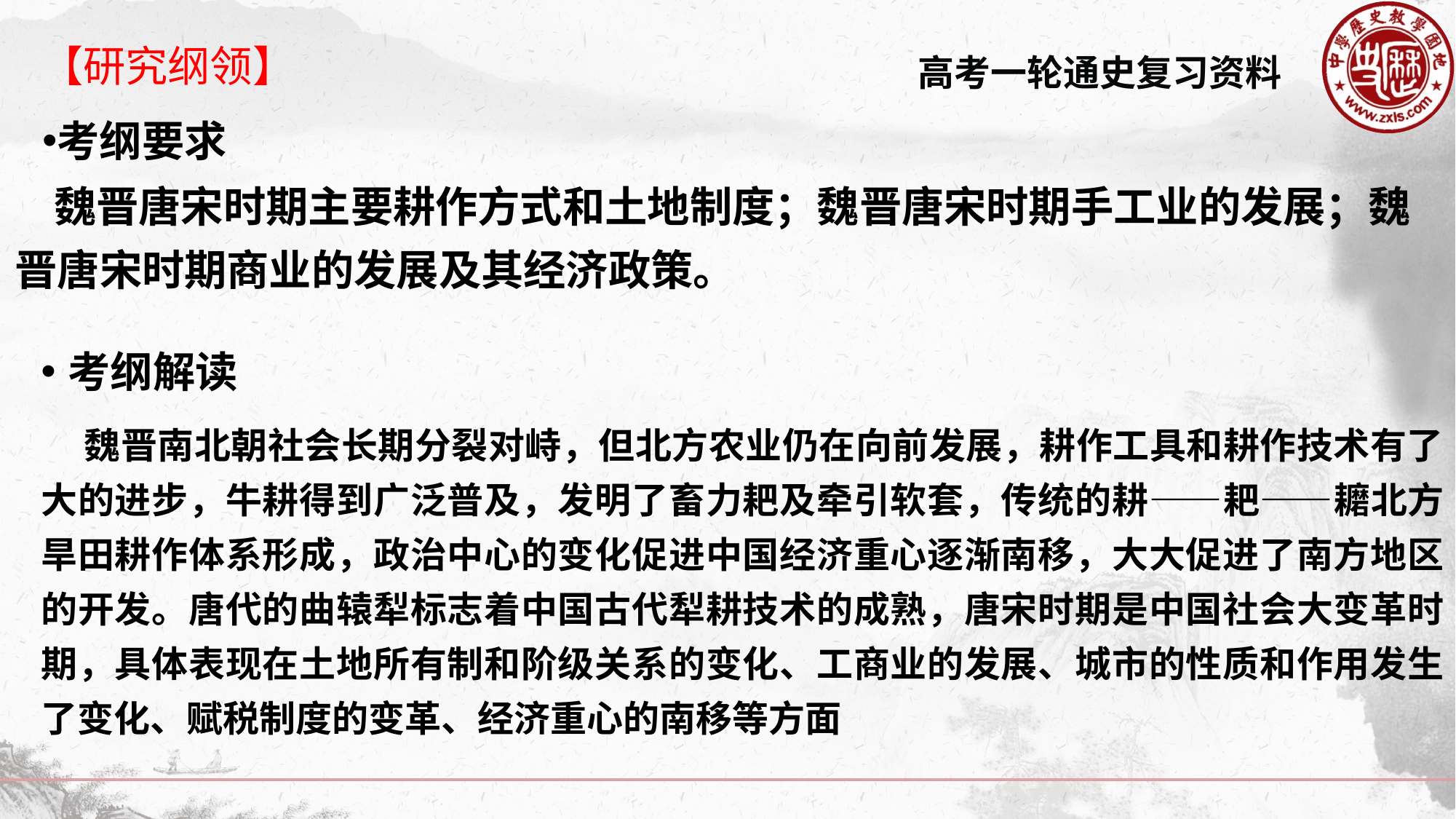

【研究纲领】
考纲要求
   魏晋唐宋时期主要耕作方式和土地制度；魏晋唐宋时期手工业的发展；魏晋唐宋时期商业的发展及其经济政策。
考纲解读
    魏晋南北朝社会长期分裂对峙，但北方农业仍在向前发展，耕作工具和耕作技术有了大的进步，牛耕得到广泛普及，发明了畜力耙及牵引软套，传统的耕——耙——耱北方旱田耕作体系形成，政治中心的变化促进中国经济重心逐渐南移，大大促进了南方地区的开发。唐代的曲辕犁标志着中国古代犁耕技术的成熟，唐宋时期是中国社会大变革时期，具体表现在土地所有制和阶级关系的变化、工商业的发展、城市的性质和作用发生了变化、赋税制度的变革、经济重心的南移等方面